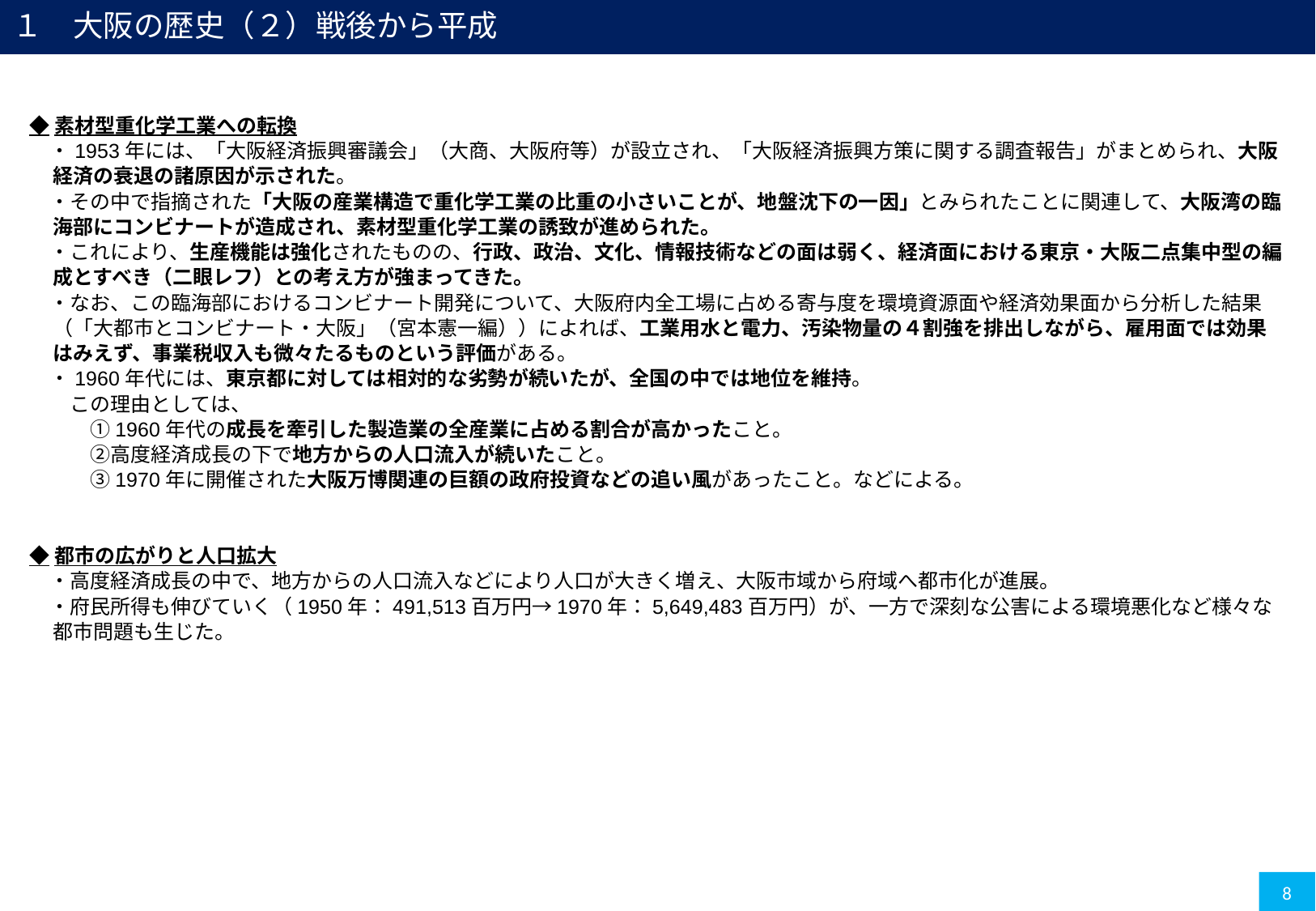

１　大阪の歴史（２）戦後から平成
◆素材型重化学工業への転換
　・1953年には、「大阪経済振興審議会」（大商、大阪府等）が設立され、「大阪経済振興方策に関する調査報告」がまとめられ、大阪経済の衰退の諸原因が示された。
　・その中で指摘された「大阪の産業構造で重化学工業の比重の小さいことが、地盤沈下の一因」とみられたことに関連して、大阪湾の臨海部にコンビナートが造成され、素材型重化学工業の誘致が進められた。
　・これにより、生産機能は強化されたものの、行政、政治、文化、情報技術などの面は弱く、経済面における東京・大阪二点集中型の編成とすべき（二眼レフ）との考え方が強まってきた。
　・なお、この臨海部におけるコンビナート開発について、大阪府内全工場に占める寄与度を環境資源面や経済効果面から分析した結果（「大都市とコンビナート・大阪」（宮本憲一編））によれば、工業用水と電力、汚染物量の４割強を排出しながら、雇用面では効果はみえず、事業税収入も微々たるものという評価がある。
　・1960年代には、東京都に対しては相対的な劣勢が続いたが、全国の中では地位を維持。
　　この理由としては、
　　　➀1960年代の成長を牽引した製造業の全産業に占める割合が高かったこと。
　　　②高度経済成長の下で地方からの人口流入が続いたこと。
　　　③1970年に開催された大阪万博関連の巨額の政府投資などの追い風があったこと。などによる。

◆都市の広がりと人口拡大
　・高度経済成長の中で、地方からの人口流入などにより人口が大きく増え、大阪市域から府域へ都市化が進展。
　・府民所得も伸びていく（1950年：491,513百万円→1970年：5,649,483百万円）が、一方で深刻な公害による環境悪化など様々な都市問題も生じた。

8